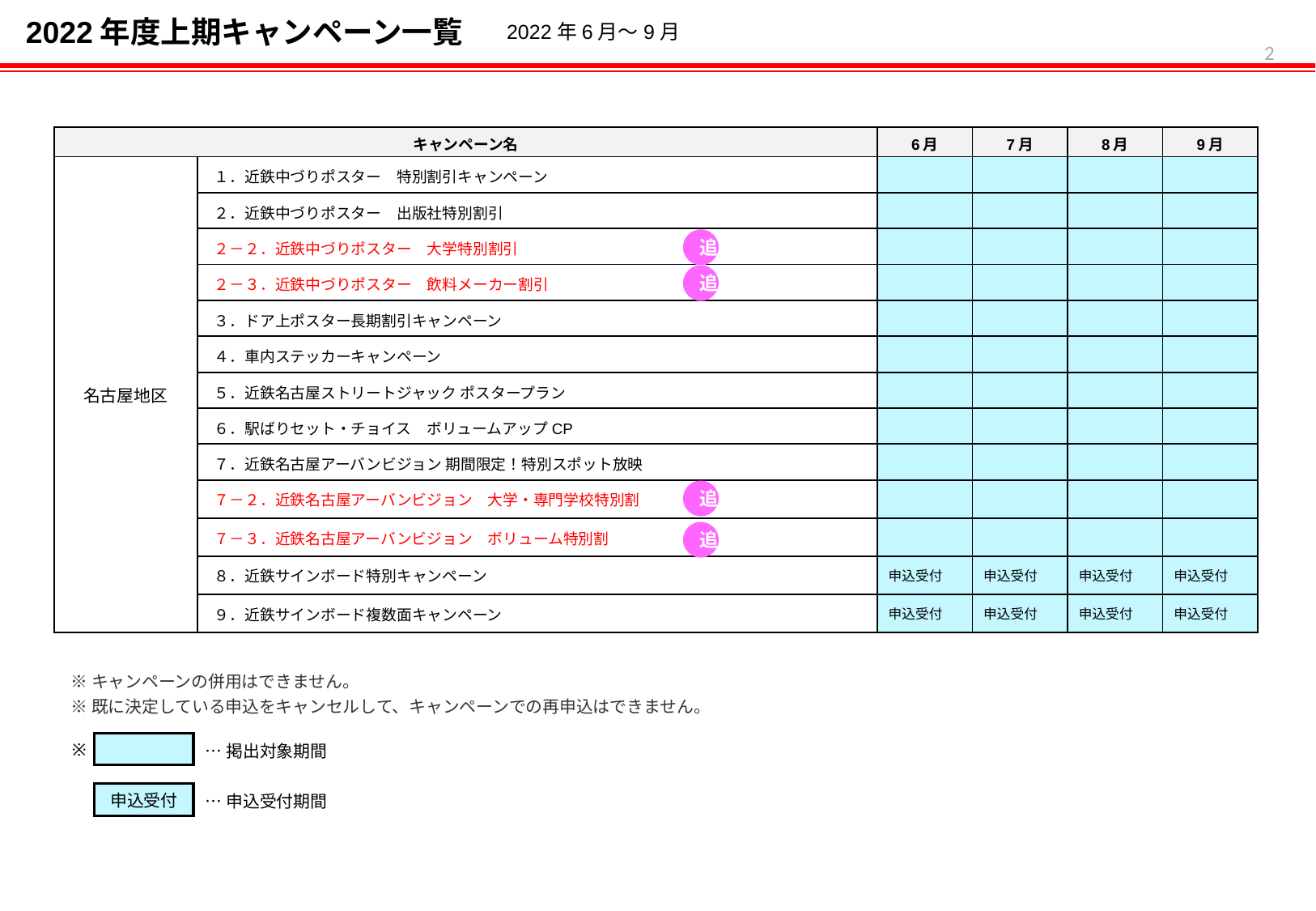

2022年度上期キャンペーン一覧
2022年6月～9月
2
| キャンペーン名 |  | 6月 | 7月 | 8月 | 9月 |
| --- | --- | --- | --- | --- | --- |
| 名古屋地区 | １．近鉄中づりポスター　特別割引キャンペーン |  |  |  |  |
|  | ２．近鉄中づりポスター　出版社特別割引 |  |  |  |  |
|  | ２－２．近鉄中づりポスター　大学特別割引 |  |  |  |  |
|  | ２－３．近鉄中づりポスター　飲料メーカー割引 |  |  |  |  |
|  | ３．ドア上ポスター長期割引キャンペーン |  |  |  |  |
|  | ４．車内ステッカーキャンペーン |  |  |  |  |
|  | ５．近鉄名古屋ストリートジャック ポスタープラン |  |  |  |  |
|  | ６．駅ばりセット・チョイス　ボリュームアップCP |  |  |  |  |
|  | ７．近鉄名古屋アーバンビジョン 期間限定！特別スポット放映 |  |  |  |  |
|  | ７－２．近鉄名古屋アーバンビジョン　大学・専門学校特別割 |  |  |  |  |
|  | ７－３．近鉄名古屋アーバンビジョン　ボリューム特別割 |  |  |  |  |
|  | ８．近鉄サインボード特別キャンペーン | 申込受付 | 申込受付 | 申込受付 | 申込受付 |
|  | ９．近鉄サインボード複数面キャンペーン | 申込受付 | 申込受付 | 申込受付 | 申込受付 |
追
追
追
追
※キャンペーンの併用はできません。
※既に決定している申込をキャンセルして、キャンペーンでの再申込はできません。
※

…掲出対象期間
申込受付
…申込受付期間